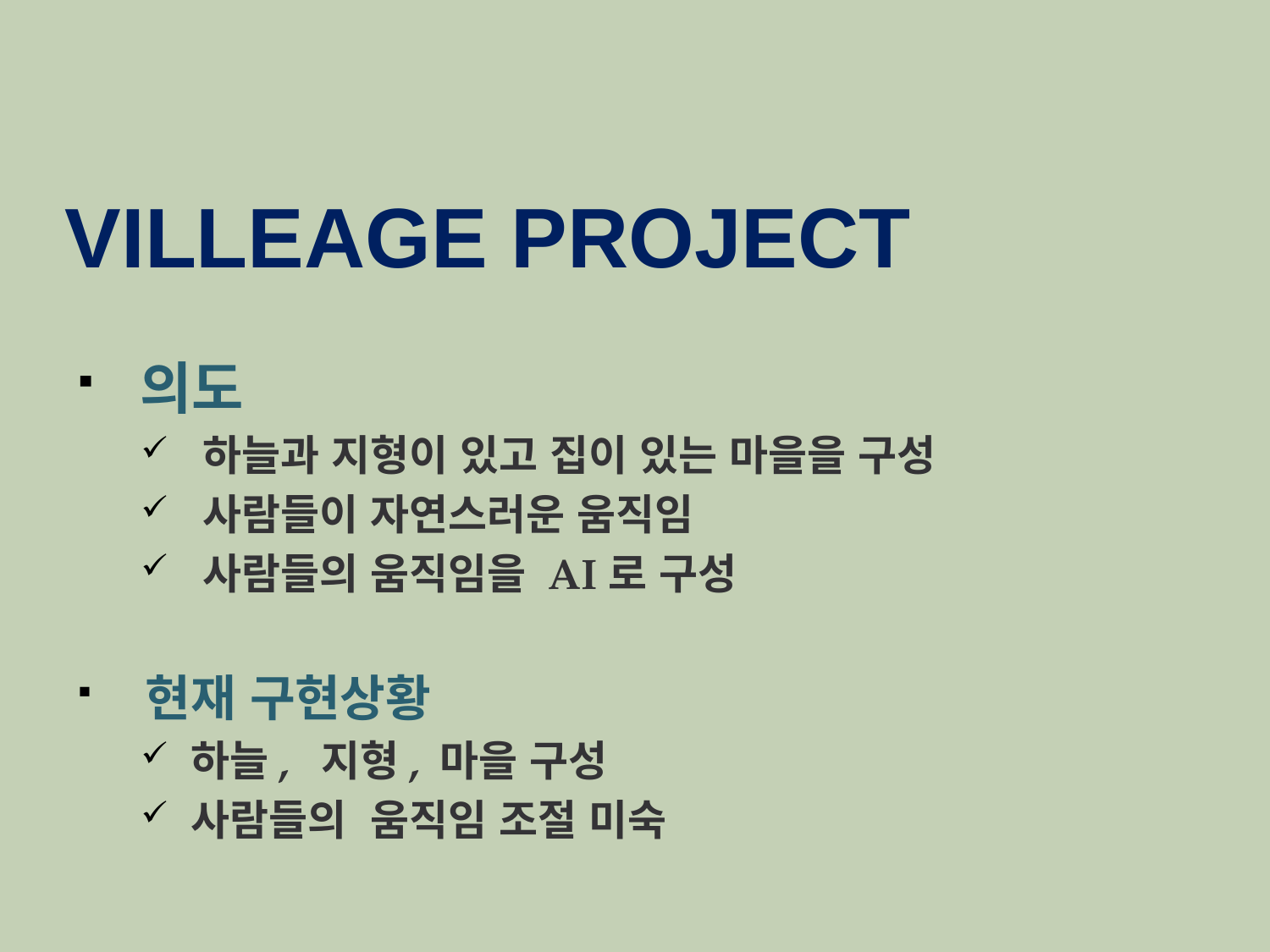

# Villeage Project
  의도
  하늘과 지형이 있고 집이 있는 마을을 구성
  사람들이 자연스러운 움직임
  사람들의 움직임을 AI로 구성

   현재 구현상황
 하늘,  지형, 마을 구성
 사람들의  움직임 조절 미숙